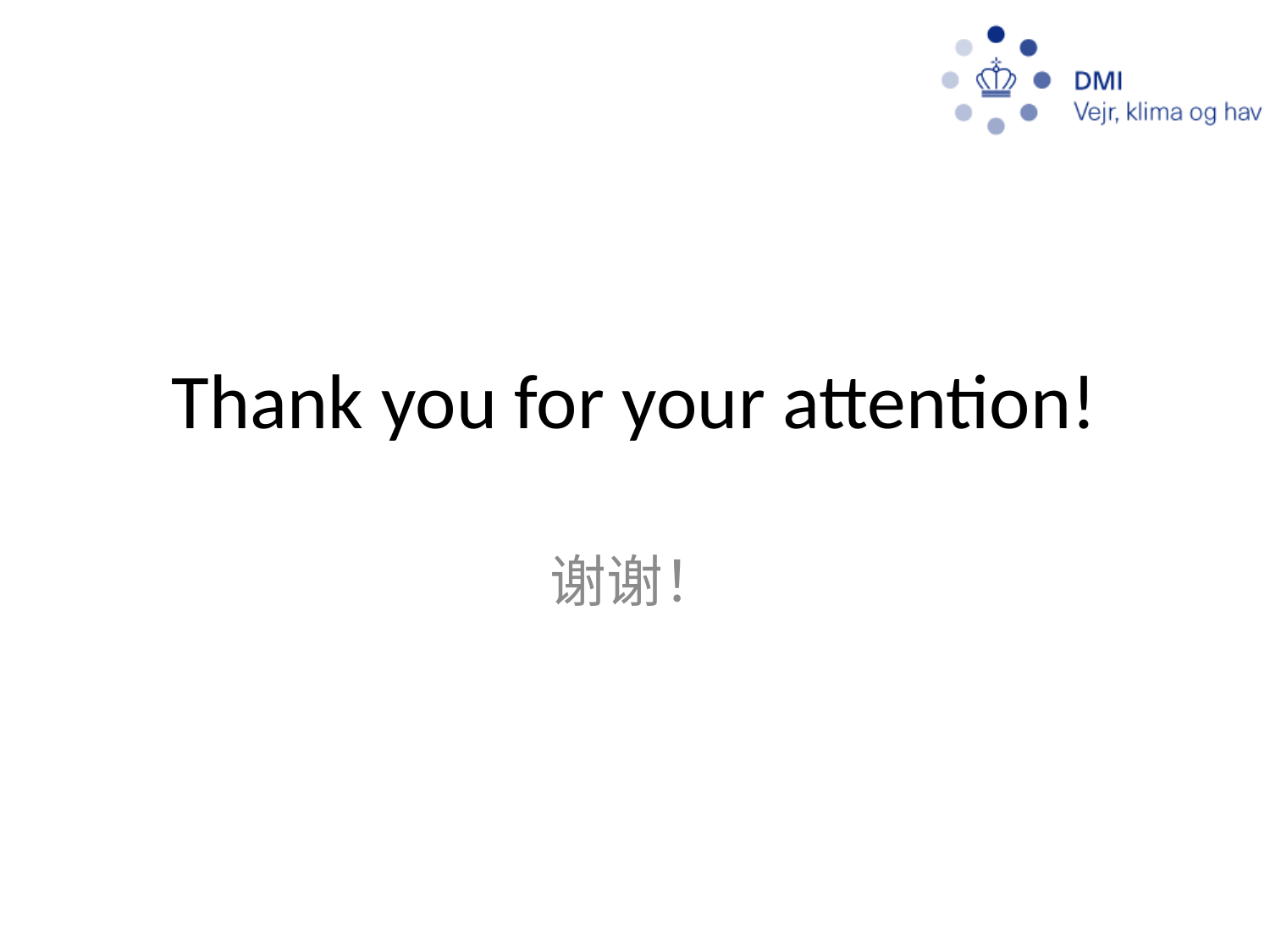

# Thank you for your attention!
谢谢！